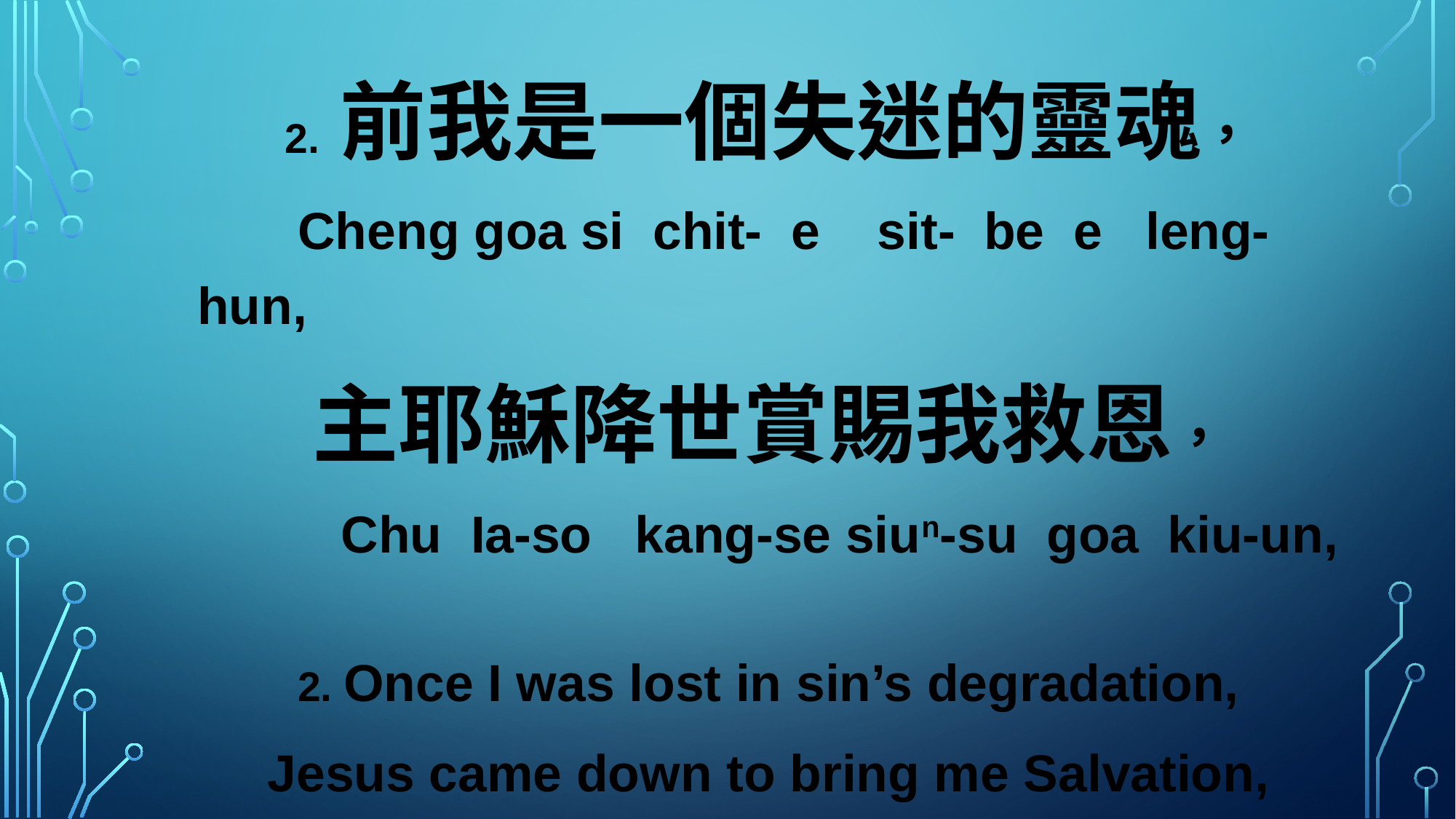

2. 前我是一個失迷的靈魂，
       Cheng goa si  chit-  e    sit-  be  e   leng-hun,
主耶穌降世賞賜我救恩，
          Chu  Ia-so   kang-se siun-su  goa  kiu-un,

2. Once I was lost in sin’s degradation,
Jesus came down to bring me Salvation,